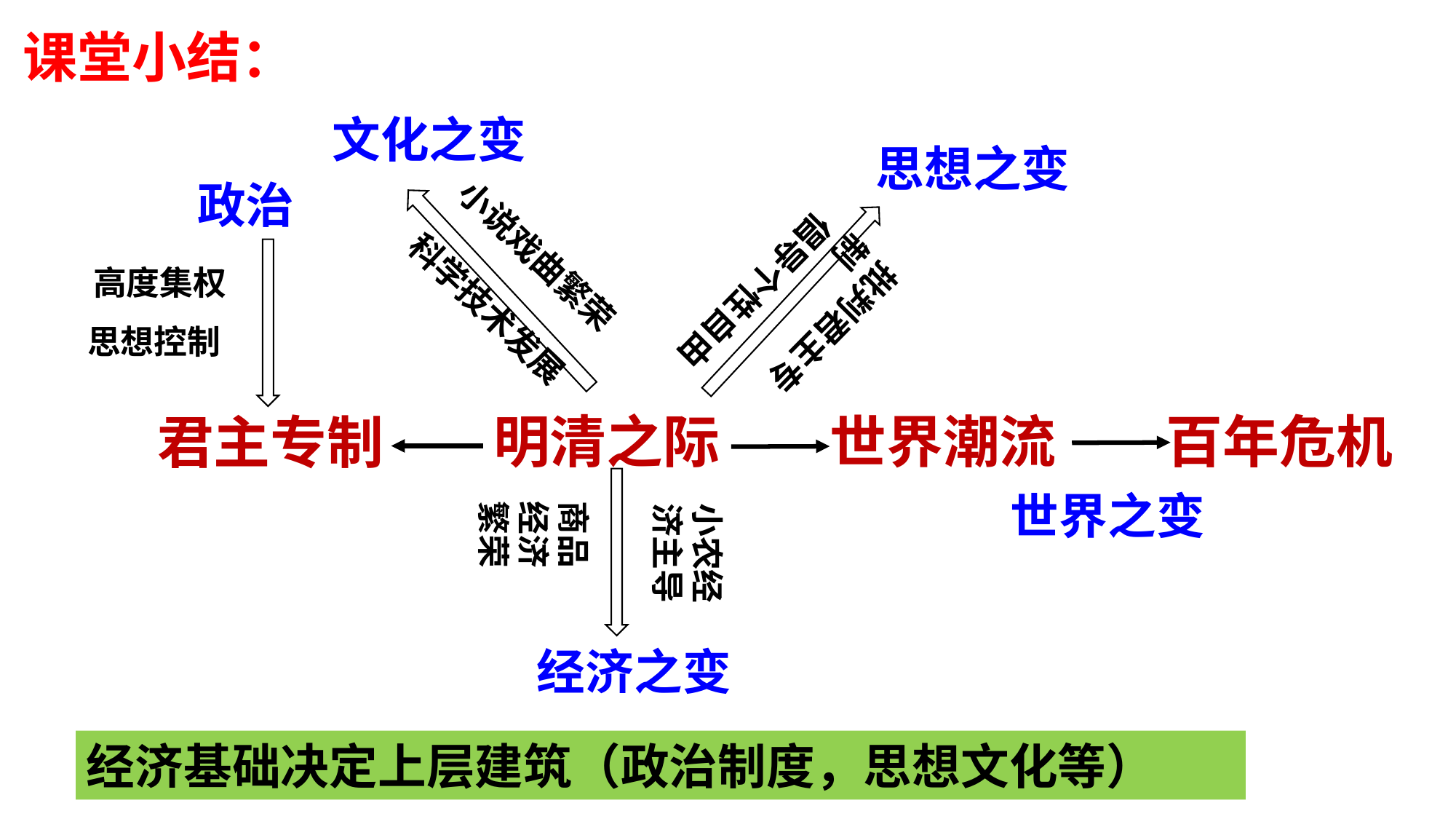

课堂小结：
文化之变
思想之变
小说戏曲繁荣

政治

倡导个性自由
科学技术发展
批判君主专制

高度集权
思想控制
明清之际
世界潮流
百年危机
君主专制

世界之变
商品经济繁荣
小农经济主导
经济之变
经济基础决定上层建筑（政治制度，思想文化等）